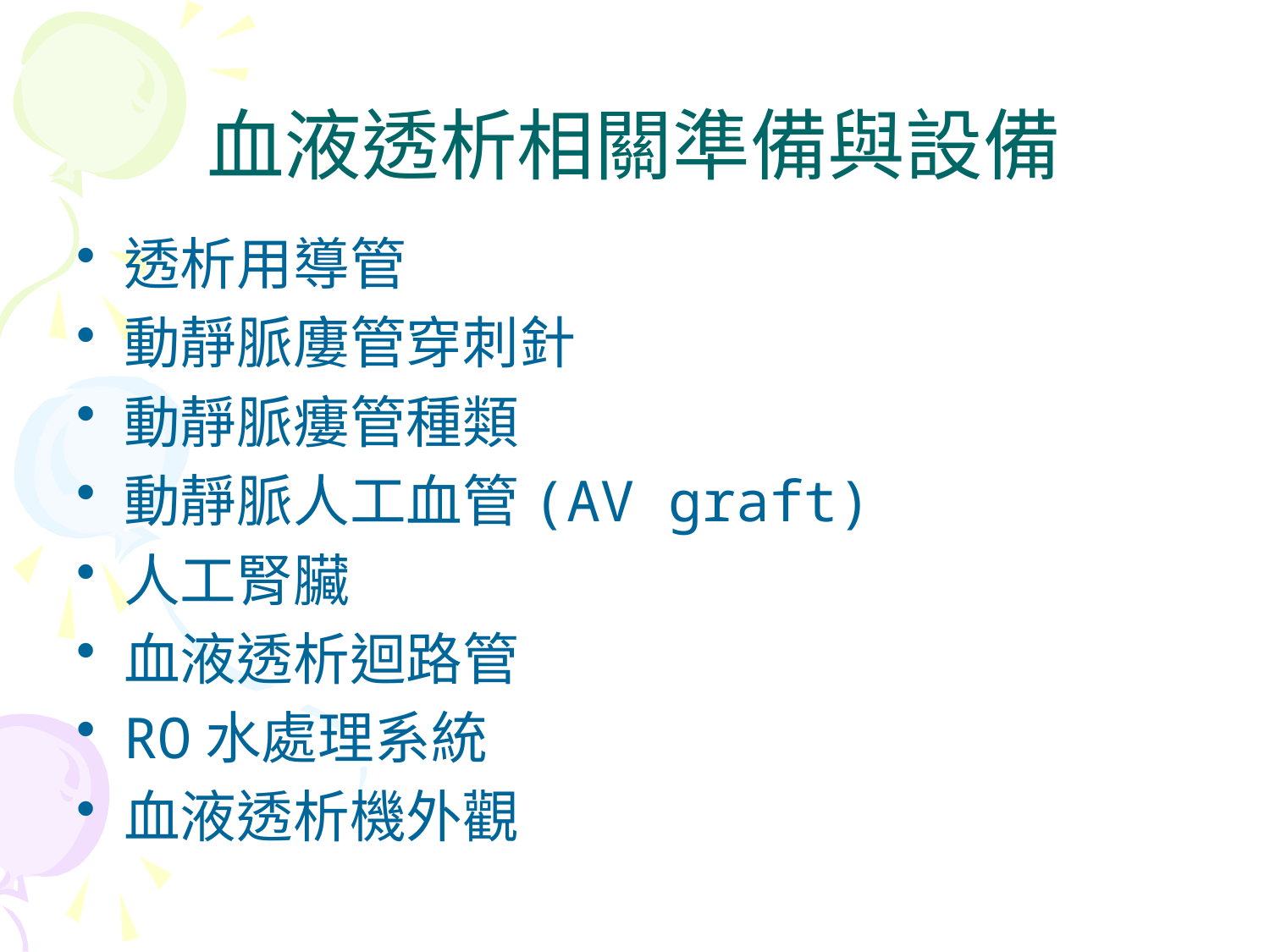

# 血液透析相關準備與設備
透析用導管
動靜脈廔管穿刺針
動靜脈瘻管種類
動靜脈人工血管(AV graft)
人工腎臟
血液透析迴路管
RO水處理系統
血液透析機外觀